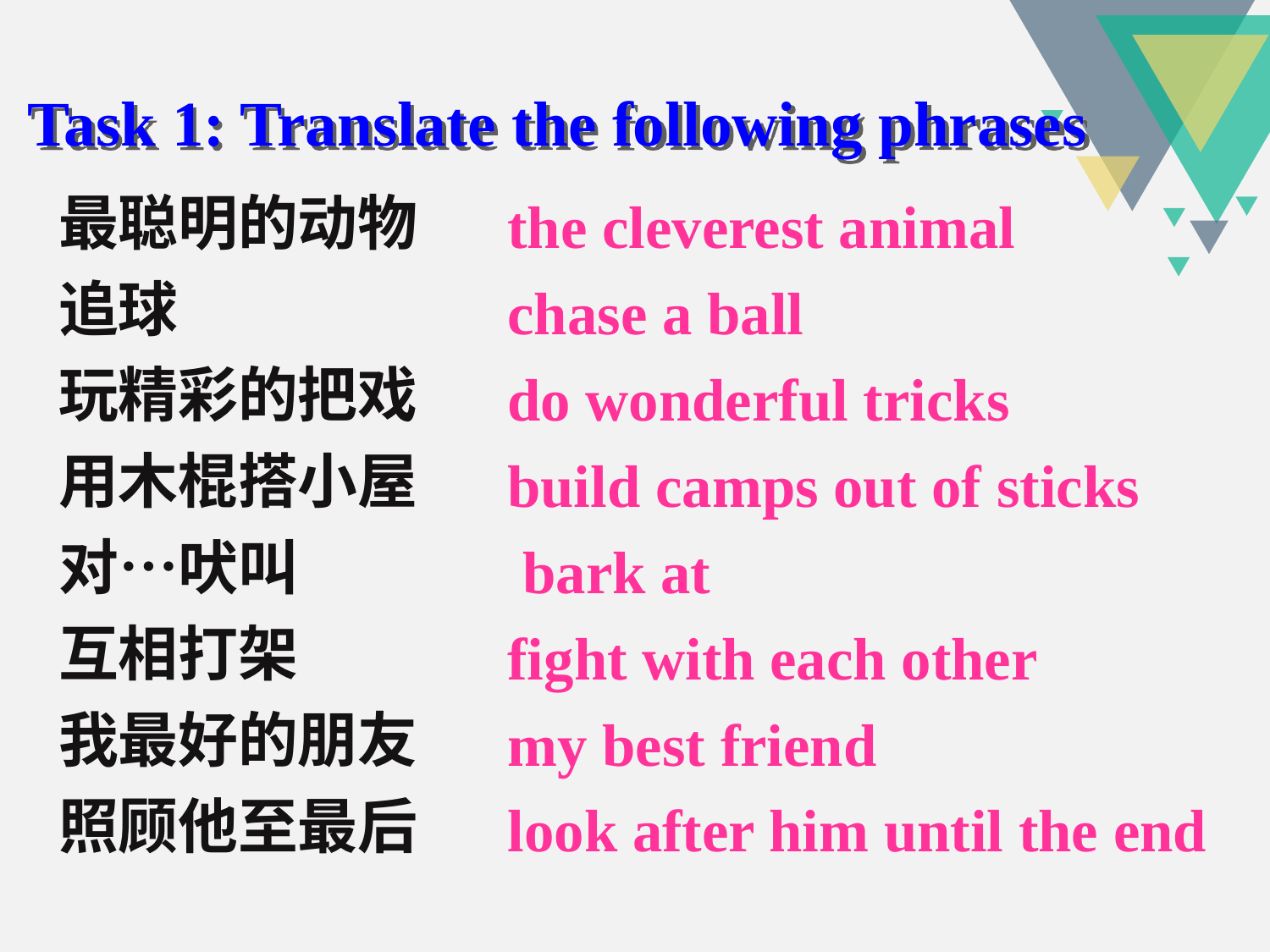

# Task 1: Translate the following phrases
最聪明的动物
追球
玩精彩的把戏
用木棍搭小屋
对…吠叫
互相打架
我最好的朋友
照顾他至最后
the cleverest animal
chase a ball
do wonderful tricks
build camps out of sticks
 bark at
fight with each other
my best friend
look after him until the end